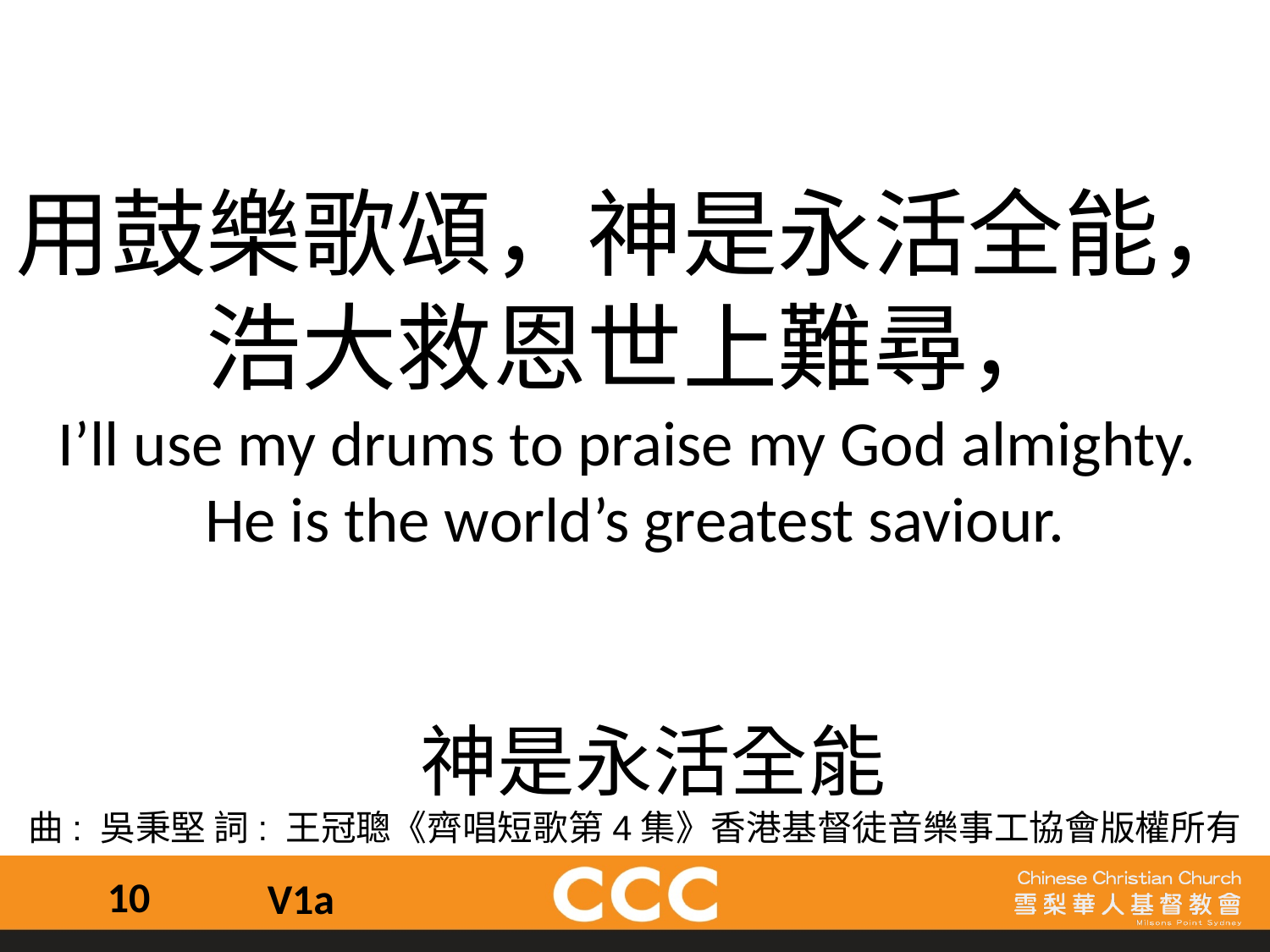

用鼓樂歌頌，神是永活全能，
浩大救恩世上難尋，
I’ll use my drums to praise my God almighty.
He is the world’s greatest saviour.
 神是永活全能
曲: 吳秉堅 詞: 王冠聰《齊唱短歌第4集》香港基督徒音樂事工協會版權所有
10
V1a